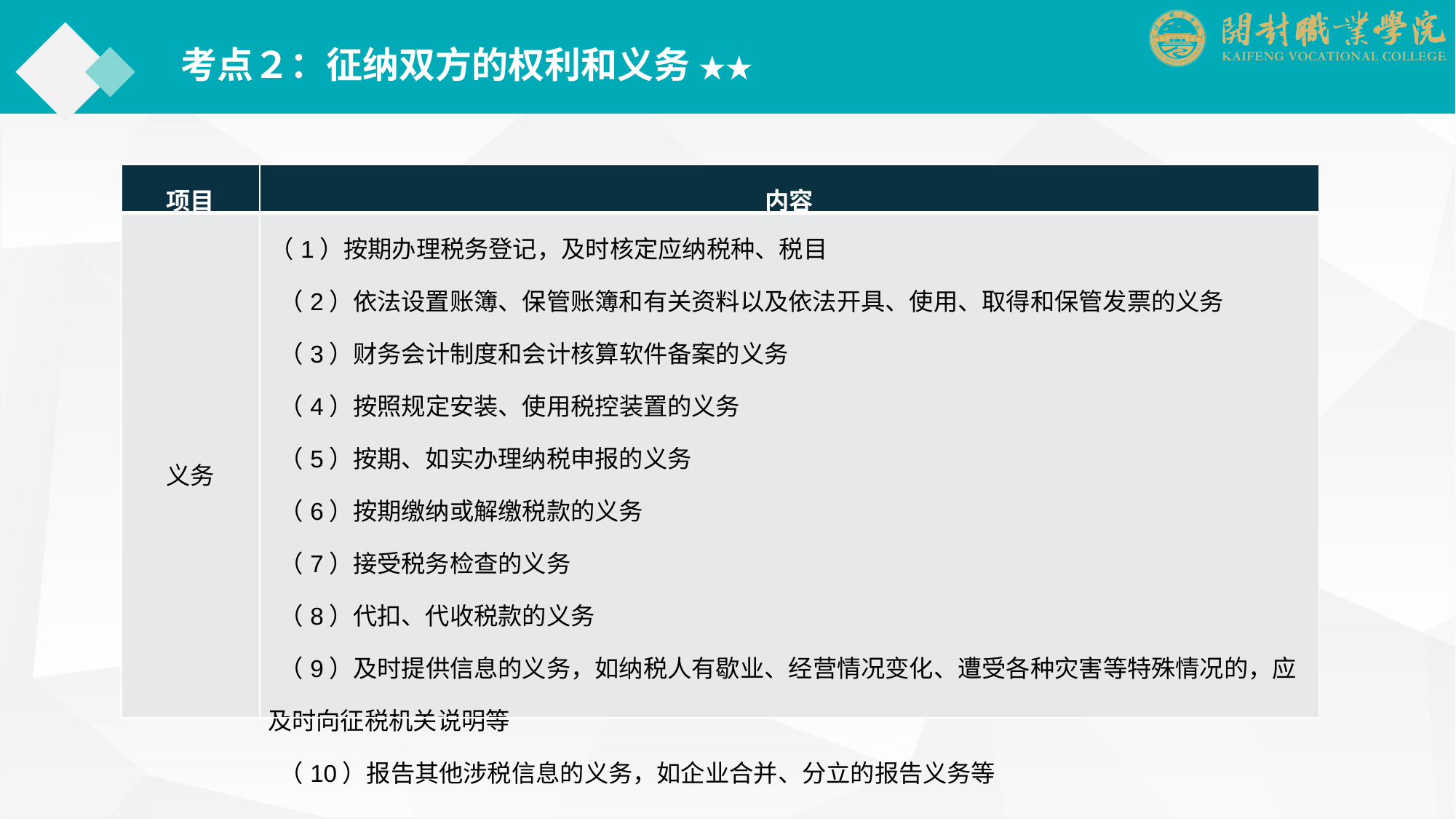

考点２：征纳双方的权利和义务 ★★
| 项目 | 内容 |
| --- | --- |
| 义务 | （1）按期办理税务登记，及时核定应纳税种、税目 （2）依法设置账簿、保管账簿和有关资料以及依法开具、使用、取得和保管发票的义务 （3）财务会计制度和会计核算软件备案的义务 （4）按照规定安装、使用税控装置的义务 （5）按期、如实办理纳税申报的义务 （6）按期缴纳或解缴税款的义务 （7）接受税务检查的义务 （8）代扣、代收税款的义务 （9）及时提供信息的义务，如纳税人有歇业、经营情况变化、遭受各种灾害等特殊情况的，应及时向征税机关说明等 （10）报告其他涉税信息的义务，如企业合并、分立的报告义务等 |